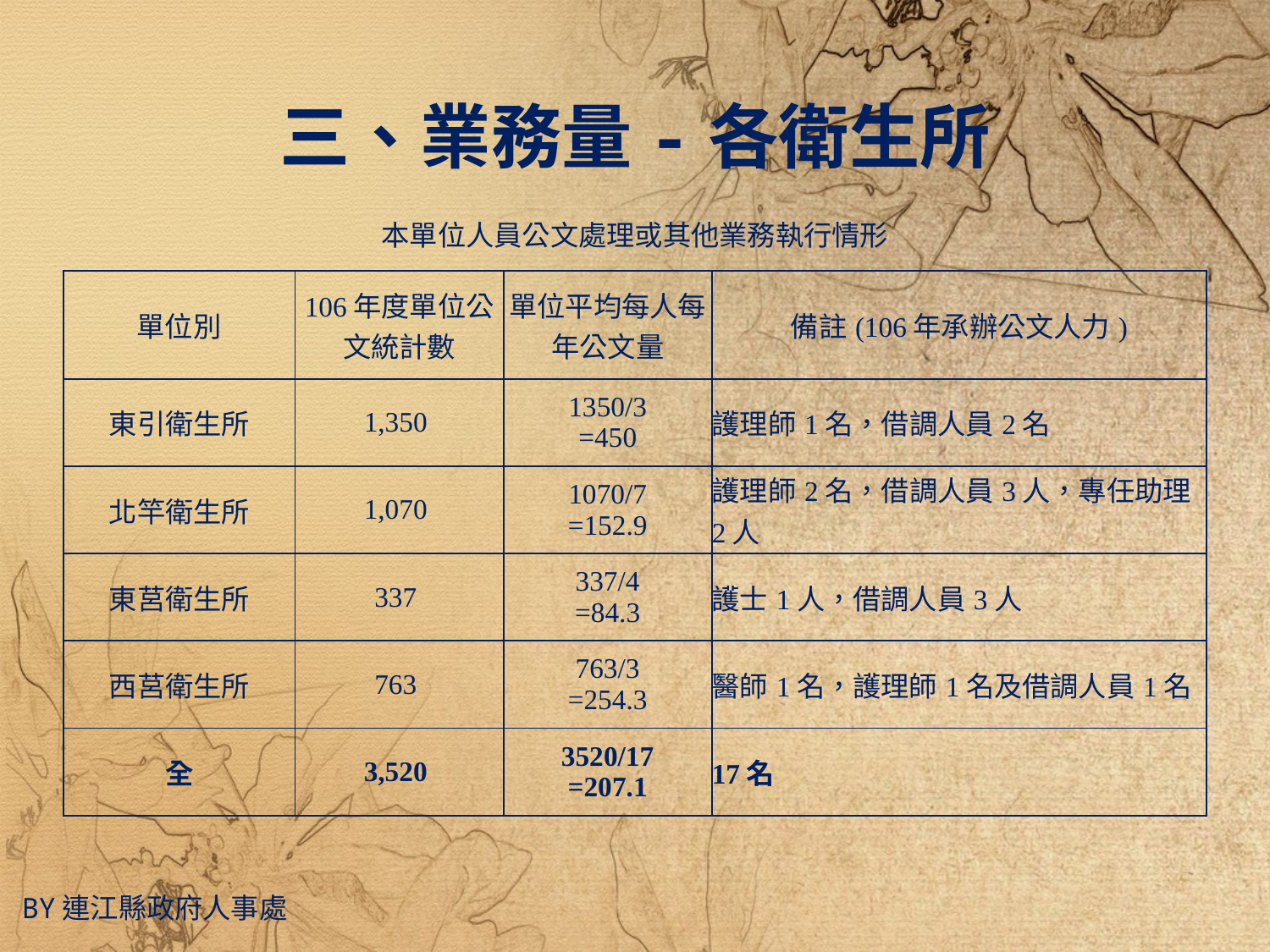

三、業務量-各衛生所
| 本單位人員公文處理或其他業務執行情形 |  |  |  |
| --- | --- | --- | --- |
| 單位別 | 106年度單位公文統計數 | 單位平均每人每年公文量 | 備註(106年承辦公文人力) |
| 東引衛生所 | 1,350 | 1350/3 =450 | 護理師1名，借調人員2名 |
| 北竿衛生所 | 1,070 | 1070/7 =152.9 | 護理師2名，借調人員3人，專任助理2人 |
| 東莒衛生所 | 337 | 337/4 =84.3 | 護士1人，借調人員3人 |
| 西莒衛生所 | 763 | 763/3 =254.3 | 醫師1名，護理師1名及借調人員1名 |
| 全 | 3,520 | 3520/17 =207.1 | 17名 |
By連江縣政府人事處